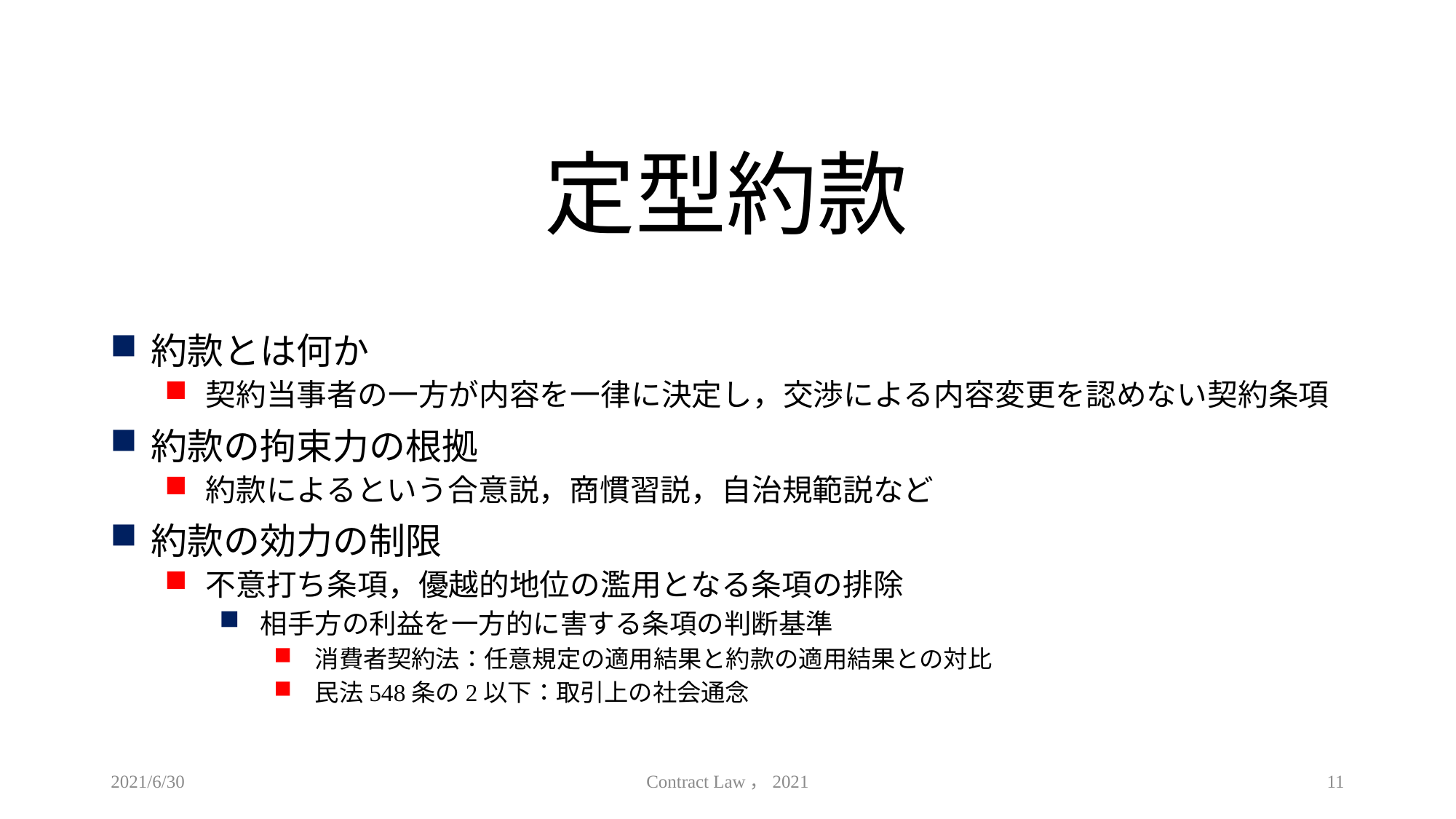

# 定型約款
約款とは何か
契約当事者の一方が内容を一律に決定し，交渉による内容変更を認めない契約条項
約款の拘束力の根拠
約款によるという合意説，商慣習説，自治規範説など
約款の効力の制限
不意打ち条項，優越的地位の濫用となる条項の排除
相手方の利益を一方的に害する条項の判断基準
消費者契約法：任意規定の適用結果と約款の適用結果との対比
民法548条の2以下：取引上の社会通念

2021/6/30
Contract Law，2021
11